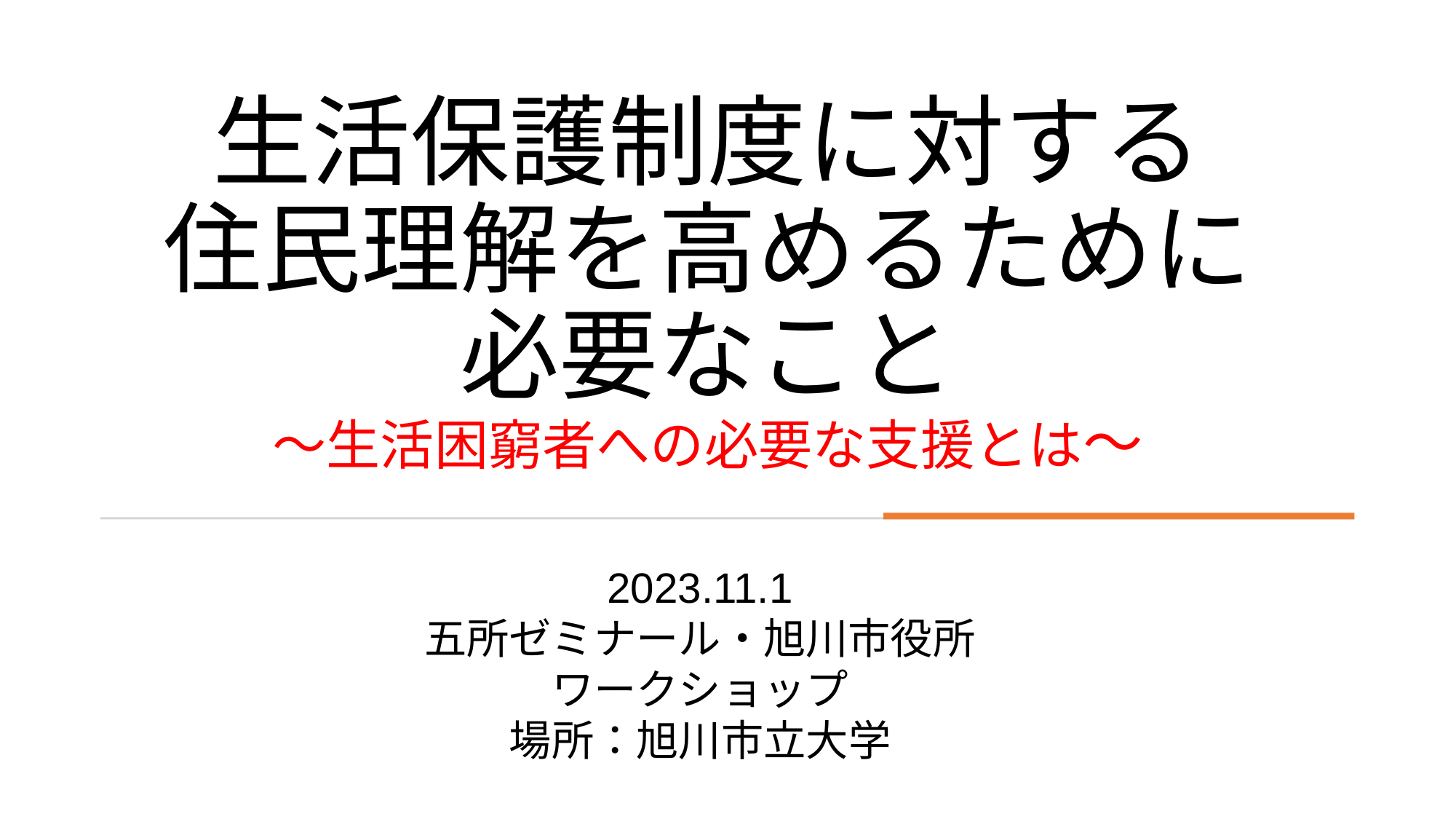

# 生活保護制度に対する 住民理解を高めるために 必要なこと ～生活困窮者への必要な支援とは～

2023.11.1
五所ゼミナール・旭川市役所
ワークショップ
場所：旭川市立大学